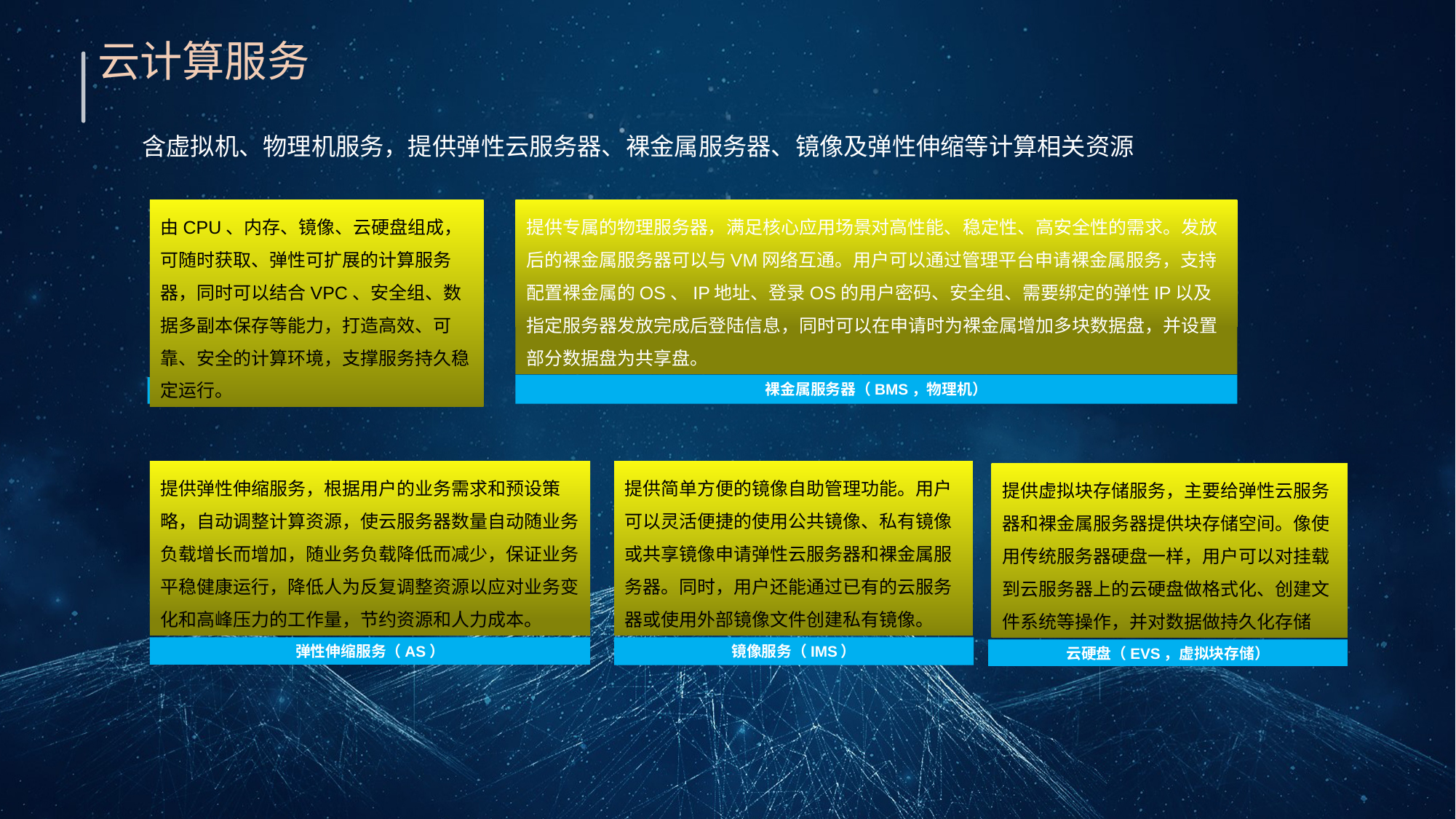

云计算服务
　　含虚拟机、物理机服务，提供弹性云服务器、裸金属服务器、镜像及弹性伸缩等计算相关资源
由CPU、内存、镜像、云硬盘组成，可随时获取、弹性可扩展的计算服务器，同时可以结合VPC、安全组、数据多副本保存等能力，打造高效、可靠、安全的计算环境，支撑服务持久稳定运行。
提供专属的物理服务器，满足核心应用场景对高性能、稳定性、高安全性的需求。发放后的裸金属服务器可以与VM网络互通。用户可以通过管理平台申请裸金属服务，支持配置裸金属的OS、IP地址、登录OS的用户密码、安全组、需要绑定的弹性IP以及指定服务器发放完成后登陆信息，同时可以在申请时为裸金属增加多块数据盘，并设置部分数据盘为共享盘。
裸金属服务器（BMS，物理机）
弹性云服务器（ECS，虚拟机）
提供弹性伸缩服务，根据用户的业务需求和预设策略，自动调整计算资源，使云服务器数量自动随业务负载增长而增加，随业务负载降低而减少，保证业务平稳健康运行，降低人为反复调整资源以应对业务变化和高峰压力的工作量，节约资源和人力成本。
提供简单方便的镜像自助管理功能。用户可以灵活便捷的使用公共镜像、私有镜像或共享镜像申请弹性云服务器和裸金属服务器。同时，用户还能通过已有的云服务器或使用外部镜像文件创建私有镜像。
提供虚拟块存储服务，主要给弹性云服务器和裸金属服务器提供块存储空间。像使用传统服务器硬盘一样，用户可以对挂载到云服务器上的云硬盘做格式化、创建文件系统等操作，并对数据做持久化存储
弹性伸缩服务（AS）
镜像服务（IMS）
云硬盘（EVS，虚拟块存储）